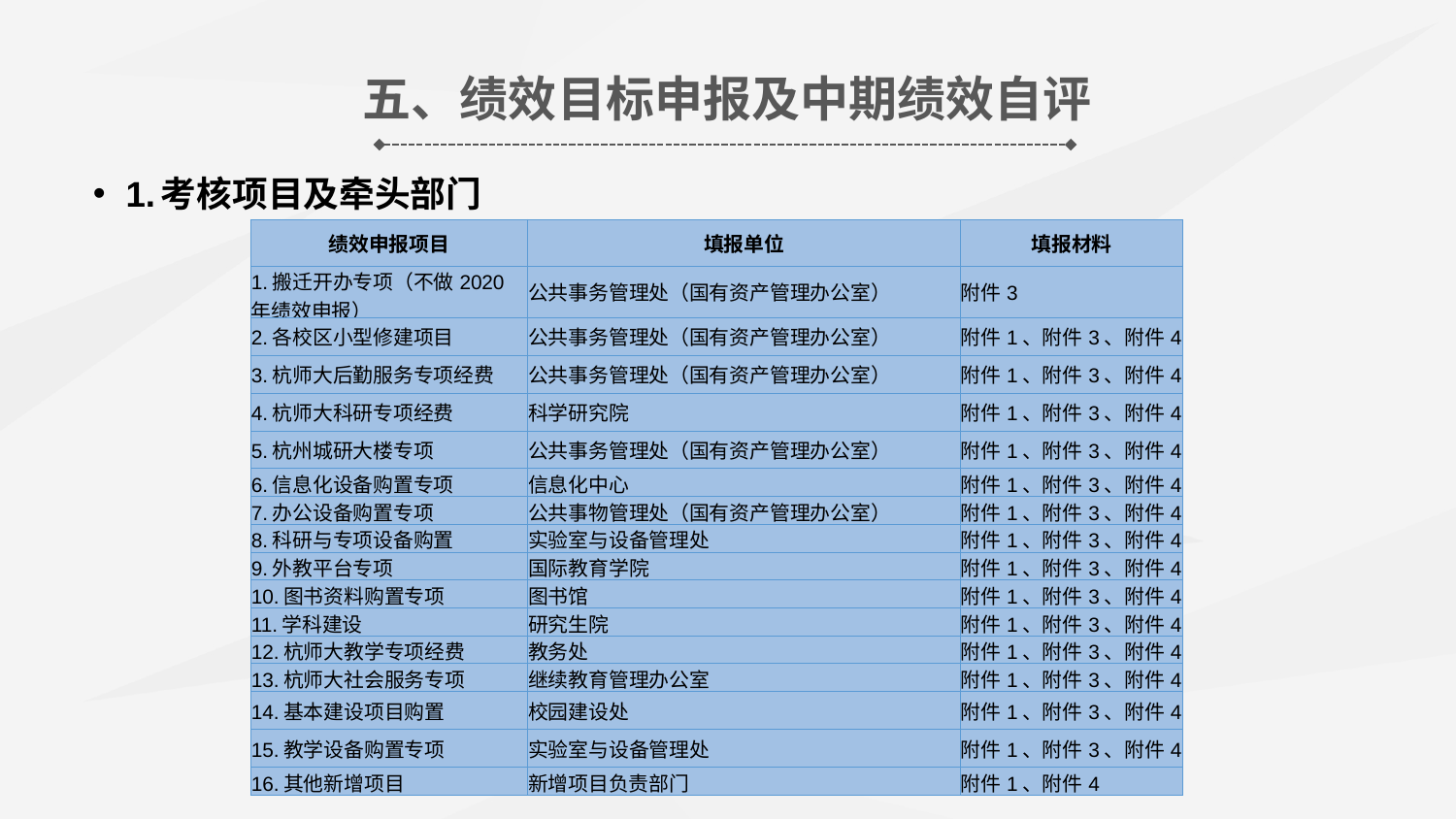

五、绩效目标申报及中期绩效自评
1.考核项目及牵头部门
| 绩效申报项目 | 填报单位 | 填报材料 |
| --- | --- | --- |
| 1.搬迁开办专项（不做2020年绩效申报） | 公共事务管理处（国有资产管理办公室） | 附件3 |
| 2.各校区小型修建项目 | 公共事务管理处（国有资产管理办公室） | 附件1、附件3、附件4 |
| 3.杭师大后勤服务专项经费 | 公共事务管理处（国有资产管理办公室） | 附件1、附件3、附件4 |
| 4.杭师大科研专项经费 | 科学研究院 | 附件1、附件3、附件4 |
| 5.杭州城研大楼专项 | 公共事务管理处（国有资产管理办公室） | 附件1、附件3、附件4 |
| 6.信息化设备购置专项 | 信息化中心 | 附件1、附件3、附件4 |
| 7.办公设备购置专项 | 公共事物管理处（国有资产管理办公室） | 附件1、附件3、附件4 |
| 8.科研与专项设备购置 | 实验室与设备管理处 | 附件1、附件3、附件4 |
| 9.外教平台专项 | 国际教育学院 | 附件1、附件3、附件4 |
| 10.图书资料购置专项 | 图书馆 | 附件1、附件3、附件4 |
| 11.学科建设 | 研究生院 | 附件1、附件3、附件4 |
| 12.杭师大教学专项经费 | 教务处 | 附件1、附件3、附件4 |
| 13.杭师大社会服务专项 | 继续教育管理办公室 | 附件1、附件3、附件4 |
| 14.基本建设项目购置 | 校园建设处 | 附件1、附件3、附件4 |
| 15.教学设备购置专项 | 实验室与设备管理处 | 附件1、附件3、附件4 |
| 16.其他新增项目 | 新增项目负责部门 | 附件1、附件4 |